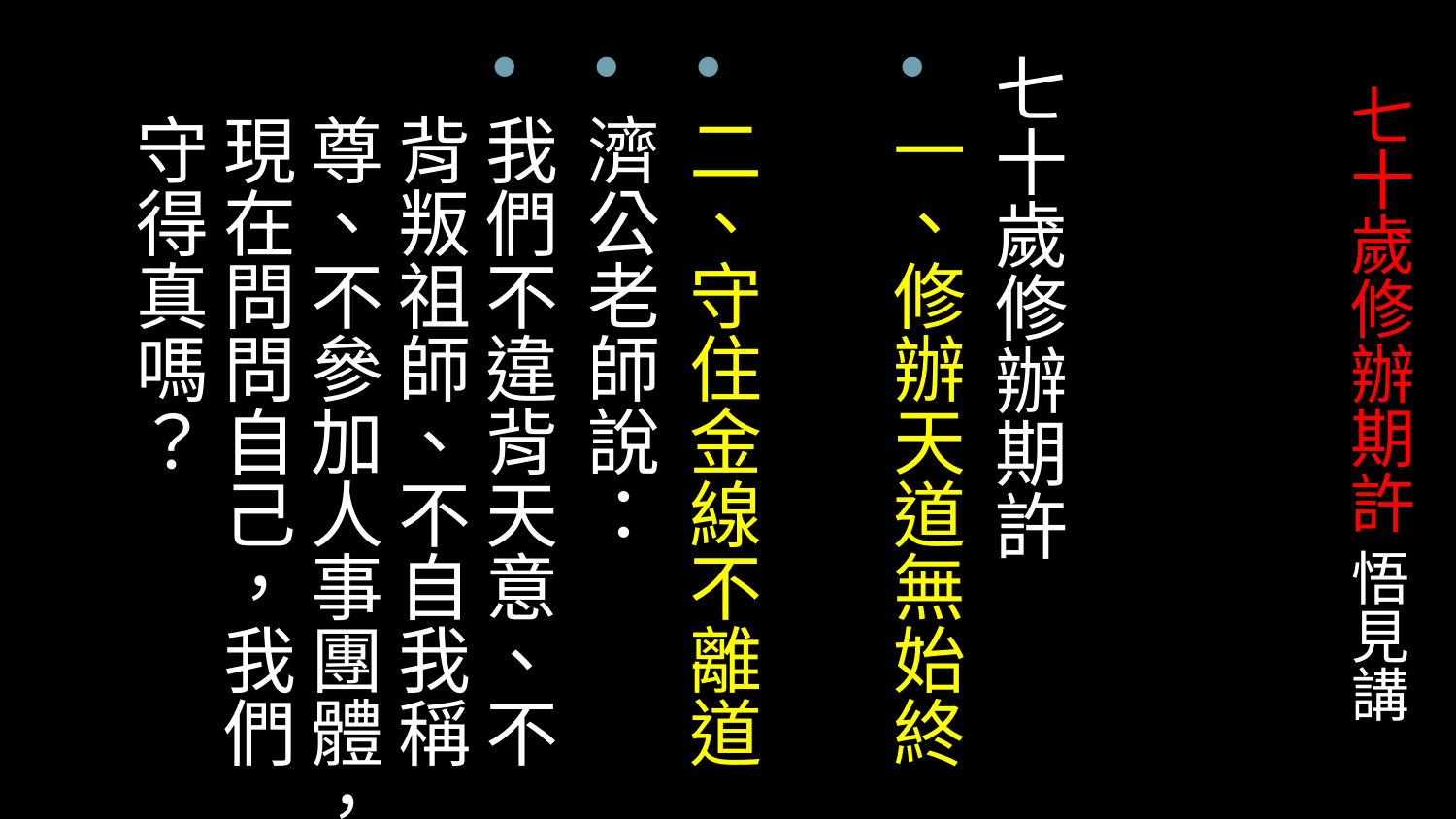

# 七十歲修辦期許 悟見講
七十歲修辦期許
一、修辦天道無始終

二、守住金線不離道
濟公老師說：
我們不違背天意、不背叛祖師、不自我稱尊、不參加人事團體，現在問問自己，我們守得真嗎？